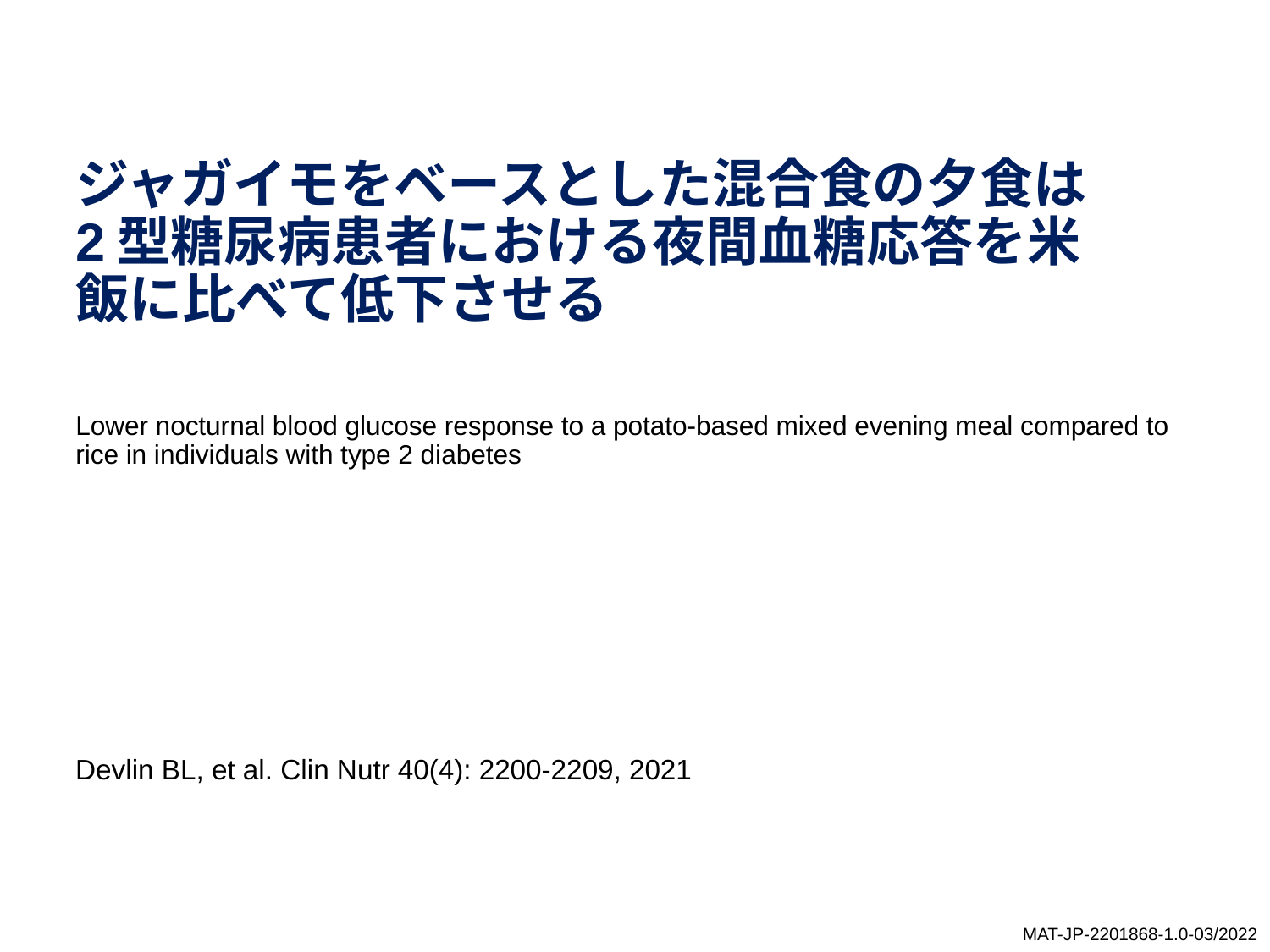

# ジャガイモをベースとした混合食の夕食は 2型糖尿病患者における夜間血糖応答を米飯に比べて低下させる
Lower nocturnal blood glucose response to a potato-based mixed evening meal compared to rice in individuals with type 2 diabetes
Devlin BL, et al. Clin Nutr 40(4): 2200-2209, 2021
MAT-JP-2201868-1.0-03/2022